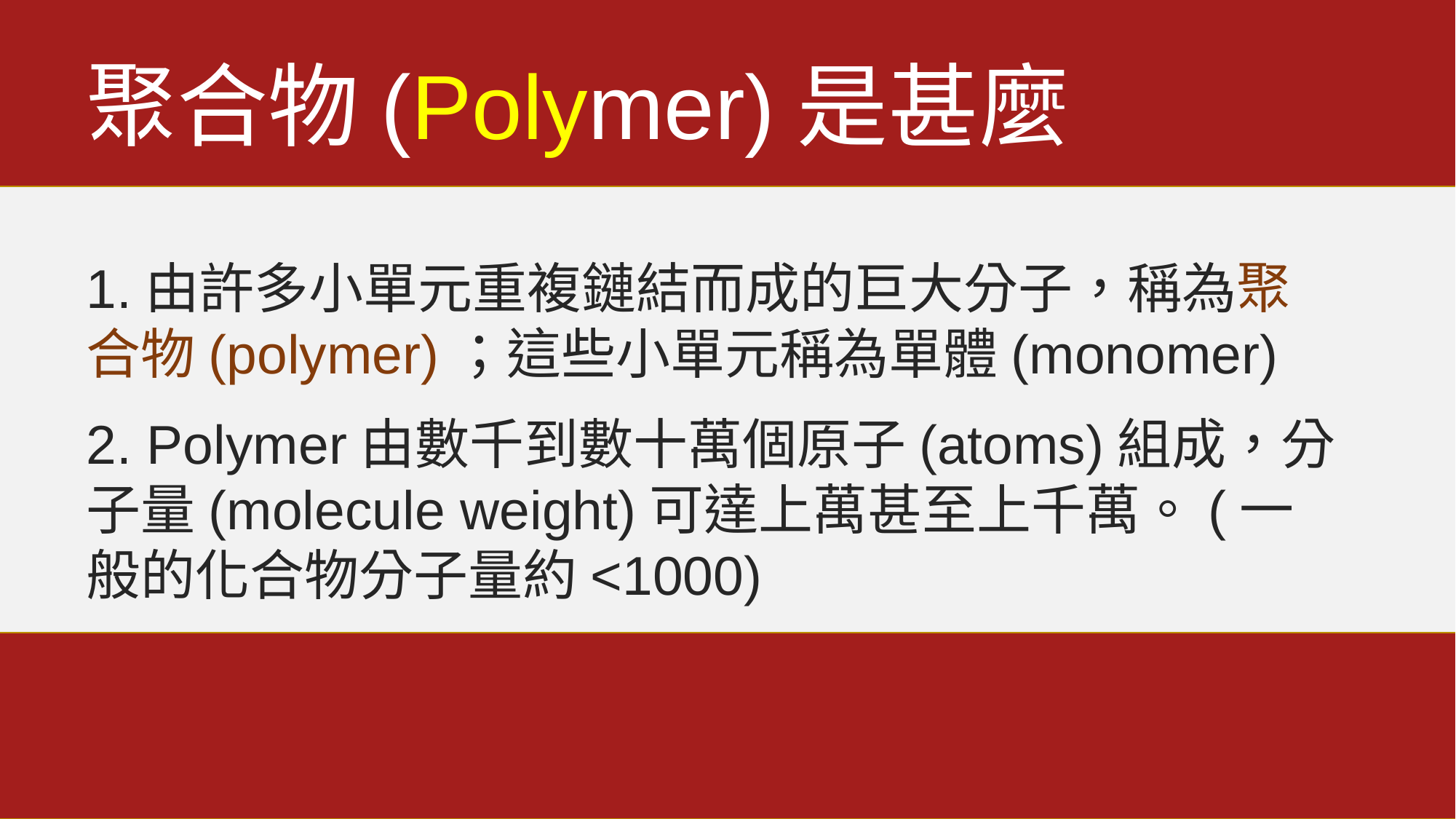

聚合物(Polymer)是甚麼
1.由許多小單元重複鏈結而成的巨大分子，稱為聚合物(polymer)；這些小單元稱為單體(monomer)
2. Polymer由數千到數十萬個原子(atoms)組成，分子量(molecule weight)可達上萬甚至上千萬。(一般的化合物分子量約<1000)